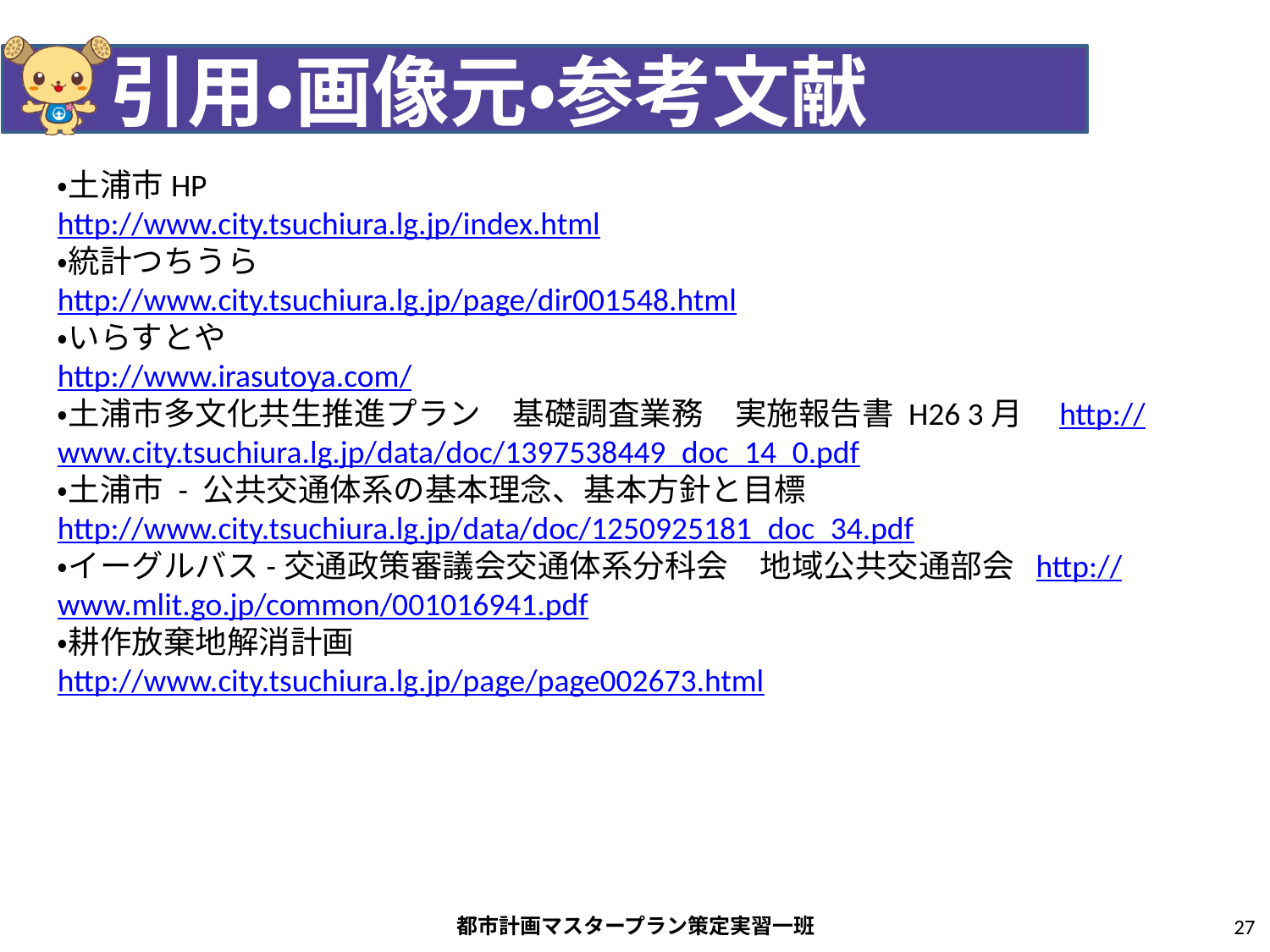

# 引用・画像元・参考文献
・土浦市HP
http://www.city.tsuchiura.lg.jp/index.html
・統計つちうら
http://www.city.tsuchiura.lg.jp/page/dir001548.html
・いらすとや
http://www.irasutoya.com/
・土浦市多文化共生推進プラン　基礎調査業務　実施報告書 H26 3月　 http://www.city.tsuchiura.lg.jp/data/doc/1397538449_doc_14_0.pdf
・土浦市 - 公共交通体系の基本理念、基本方針と目標
http://www.city.tsuchiura.lg.jp/data/doc/1250925181_doc_34.pdf
・イーグルバス-交通政策審議会交通体系分科会　地域公共交通部会  http://www.mlit.go.jp/common/001016941.pdf
・耕作放棄地解消計画
http://www.city.tsuchiura.lg.jp/page/page002673.html

都市計画マスタープラン策定実習一班
27